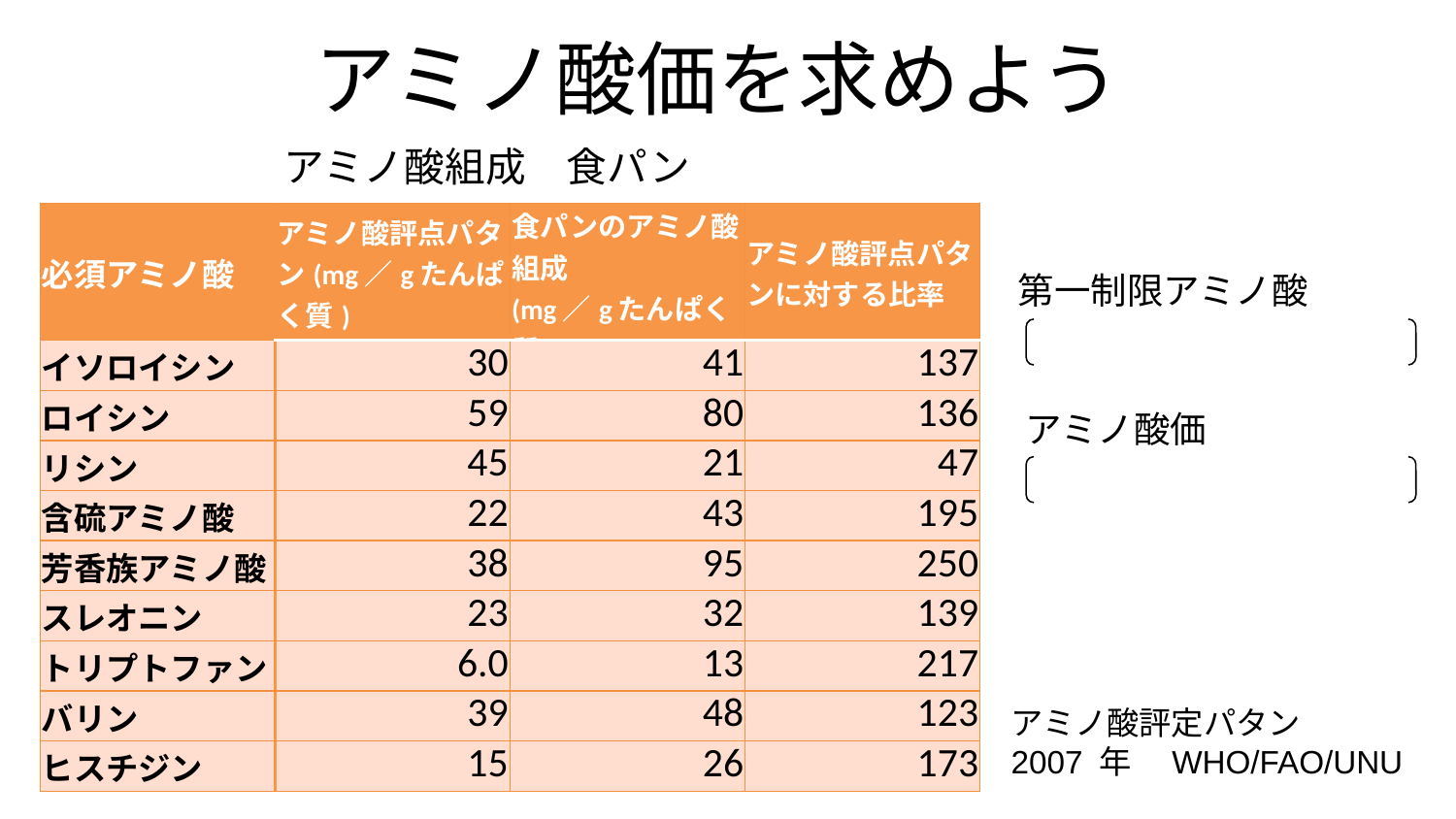

# アミノ酸価を求めよう
アミノ酸組成　食パン
| 必須アミノ酸 | アミノ酸評点パタン(mg／gたんぱく質) | 食パンのアミノ酸組成 (mg／gたんぱく質) | アミノ酸評点パタンに対する比率 |
| --- | --- | --- | --- |
| イソロイシン | 30 | 41 | 137 |
| ロイシン | 59 | 80 | 136 |
| リシン | 45 | 21 | 47 |
| 含硫アミノ酸 | 22 | 43 | 195 |
| 芳香族アミノ酸 | 38 | 95 | 250 |
| スレオニン | 23 | 32 | 139 |
| トリプトファン | 6.0 | 13 | 217 |
| バリン | 39 | 48 | 123 |
| ヒスチジン | 15 | 26 | 173 |
第一制限アミノ酸

アミノ酸価

アミノ酸評定パタン
2007 年　WHO/FAO/UNU